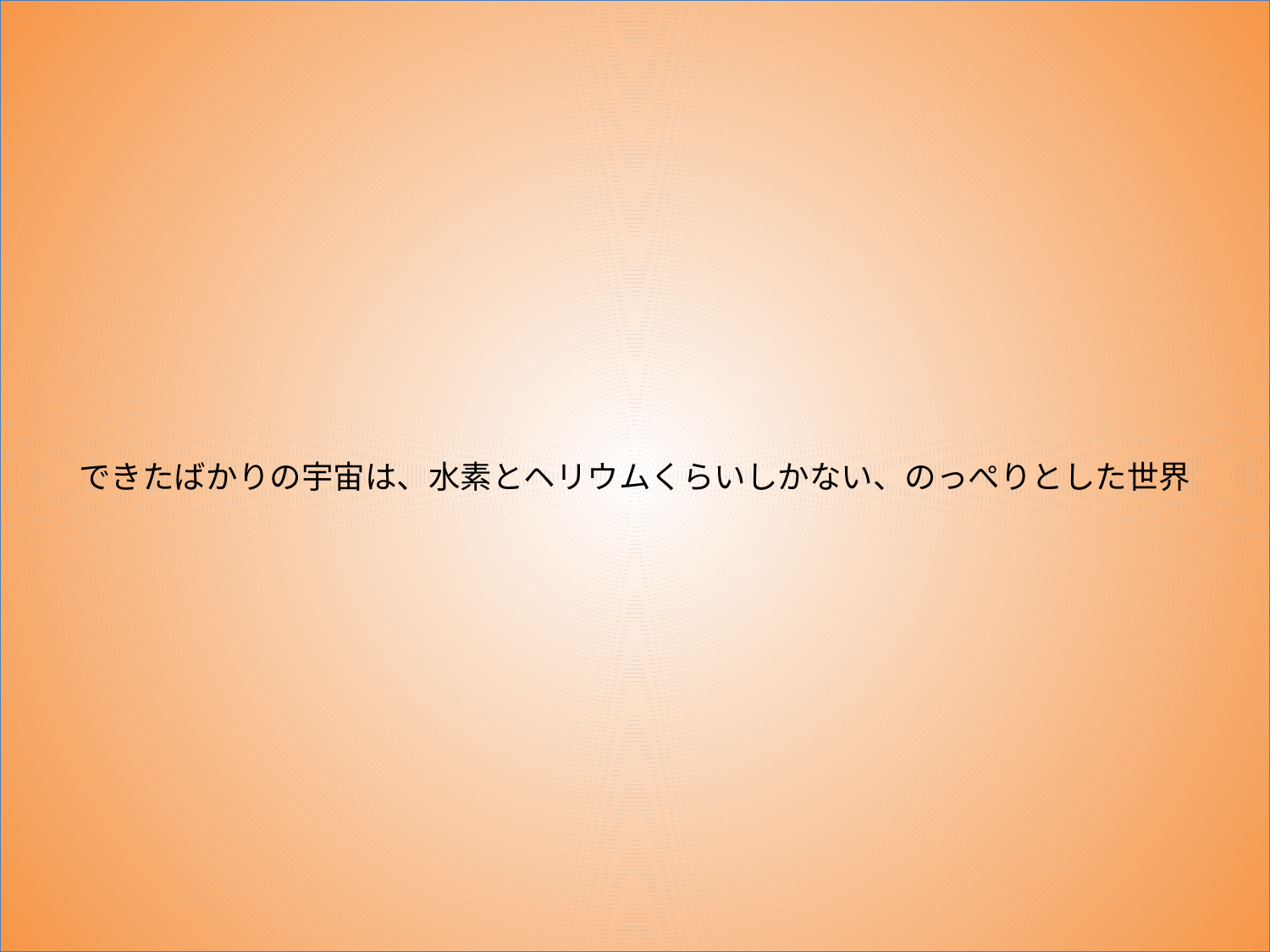

できたばかりの宇宙は、水素とヘリウムくらいしかない、のっぺりとした世界
#